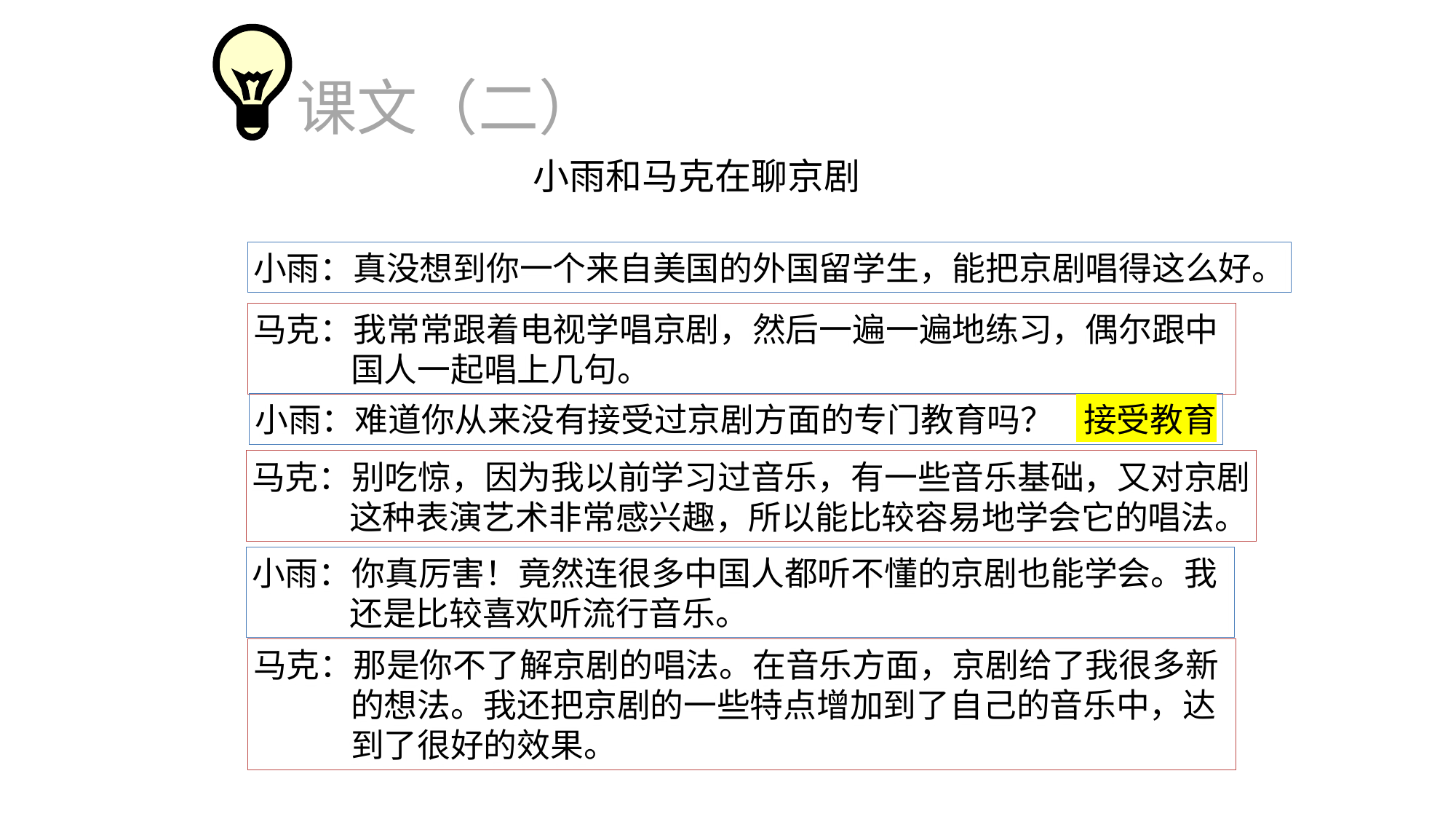

课文（二）
小雨和马克在聊京剧
小雨：真没想到你一个来自美国的外国留学生，能把京剧唱得这么好。
马克：我常常跟着电视学唱京剧，然后一遍一遍地练习，偶尔跟中
            国人一起唱上几句。
小雨：难道你从来没有接受过京剧方面的专门教育吗？    接受教育
马克：别吃惊，因为我以前学习过音乐，有一些音乐基础，又对京剧
            这种表演艺术非常感兴趣，所以能比较容易地学会它的唱法。
小雨：你真厉害！竟然连很多中国人都听不懂的京剧也能学会。我
            还是比较喜欢听流行音乐。
马克：那是你不了解京剧的唱法。在音乐方面，京剧给了我很多新
            的想法。我还把京剧的一些特点增加到了自己的音乐中，达
            到了很好的效果。